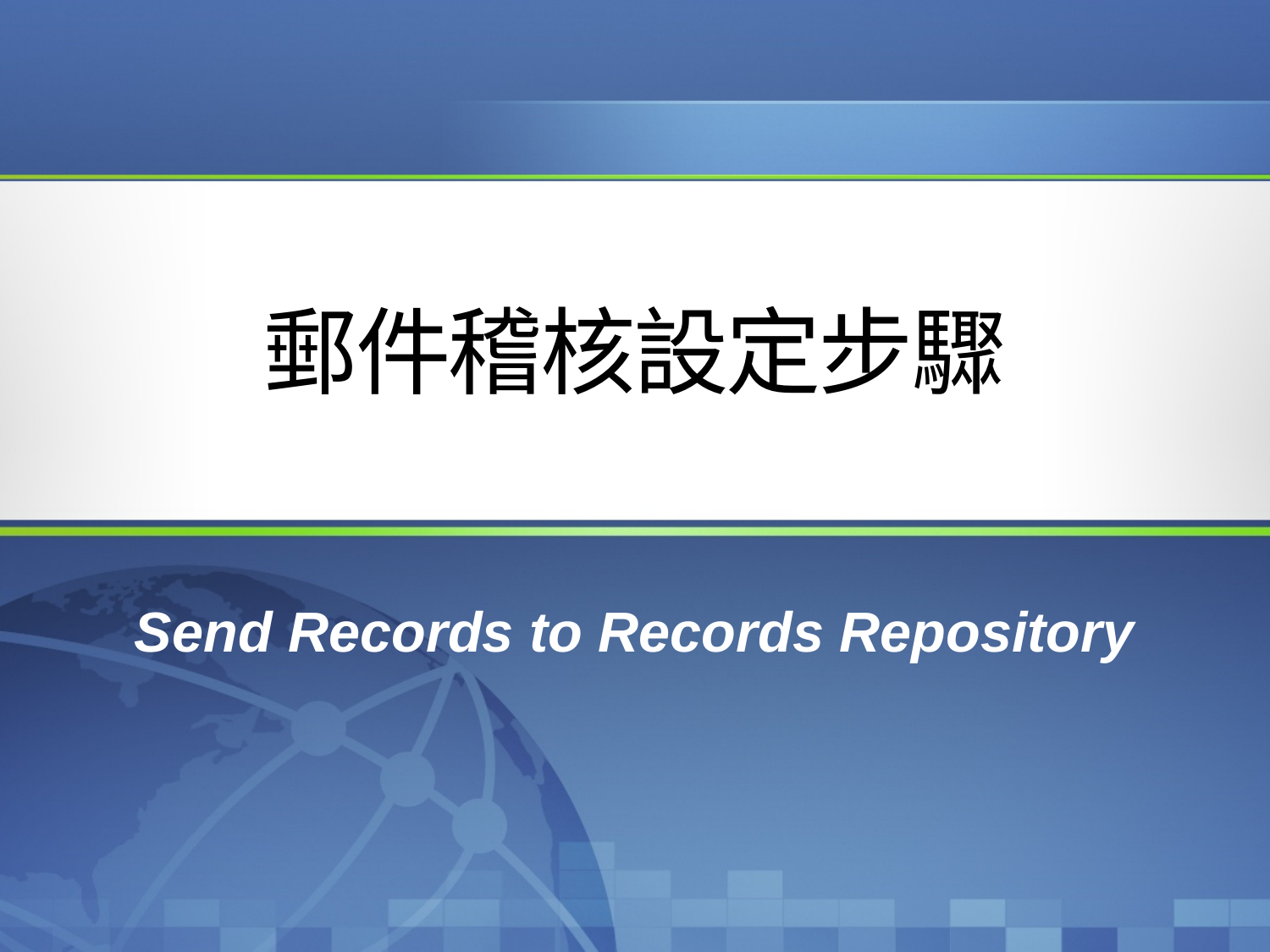

# 郵件稽核設定步驟
Send Records to Records Repository